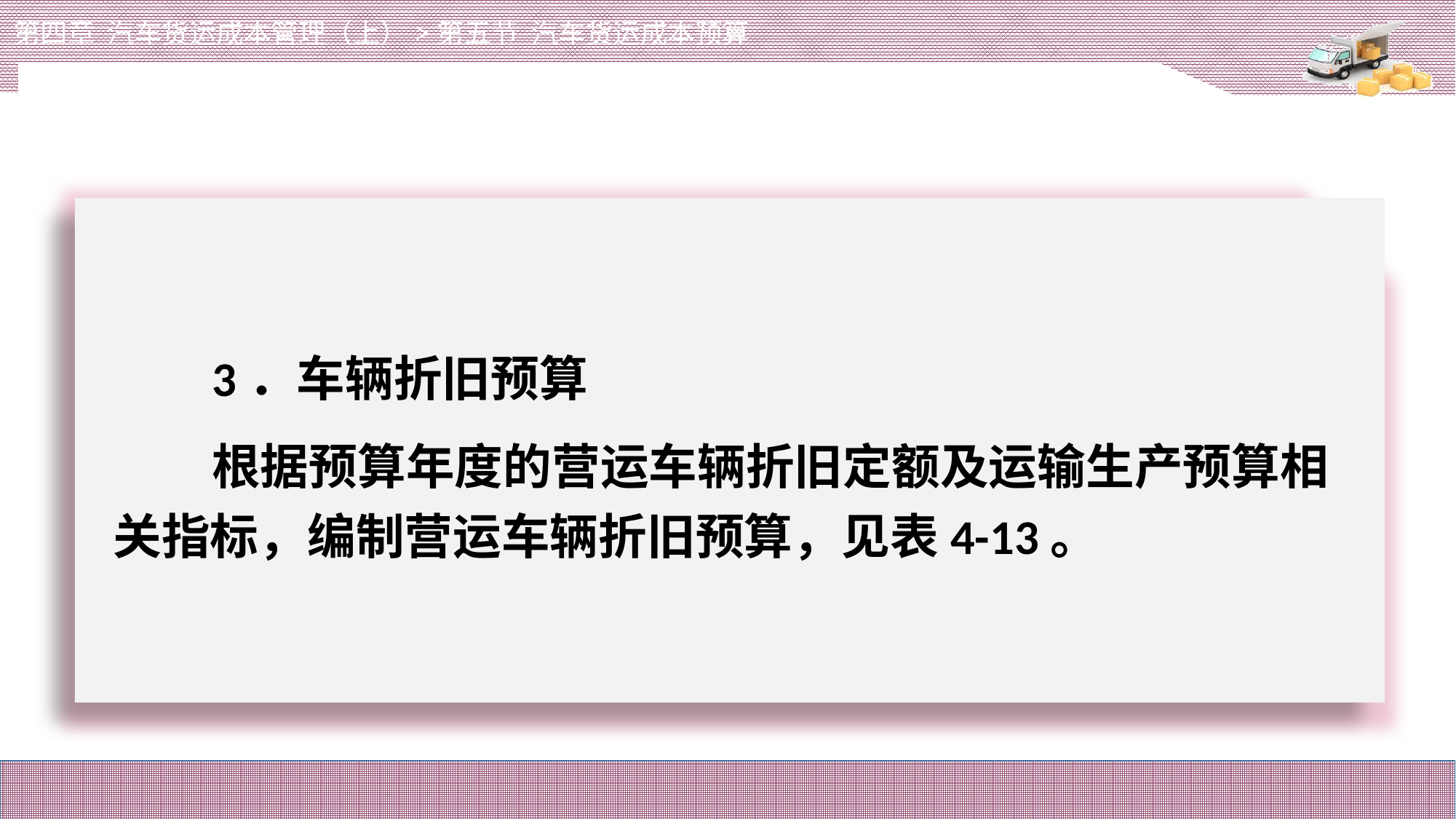

第四章  汽车货运成本管理（上）>第五节  汽车货运成本预算
# 3．车辆折旧预算
根据预算年度的营运车辆折旧定额及运输生产预算相关指标，编制营运车辆折旧预算，见表4-13。